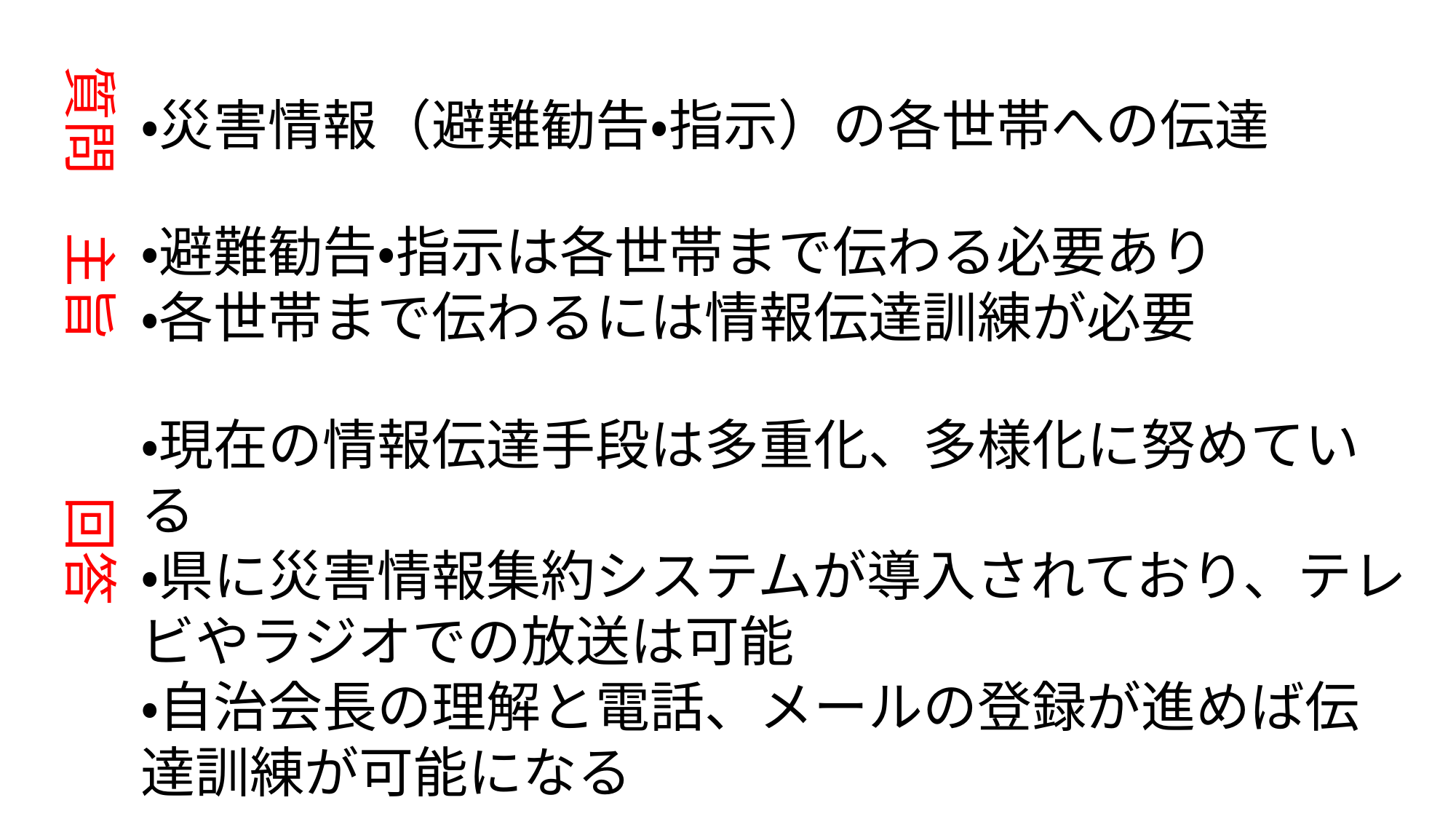

質問
・災害情報（避難勧告・指示）の各世帯への伝達
・避難勧告・指示は各世帯まで伝わる必要あり
・各世帯まで伝わるには情報伝達訓練が必要
主旨
・現在の情報伝達手段は多重化、多様化に努めている
・県に災害情報集約システムが導入されており、テレビやラジオでの放送は可能
・自治会長の理解と電話、メールの登録が進めば伝達訓練が可能になる
回答